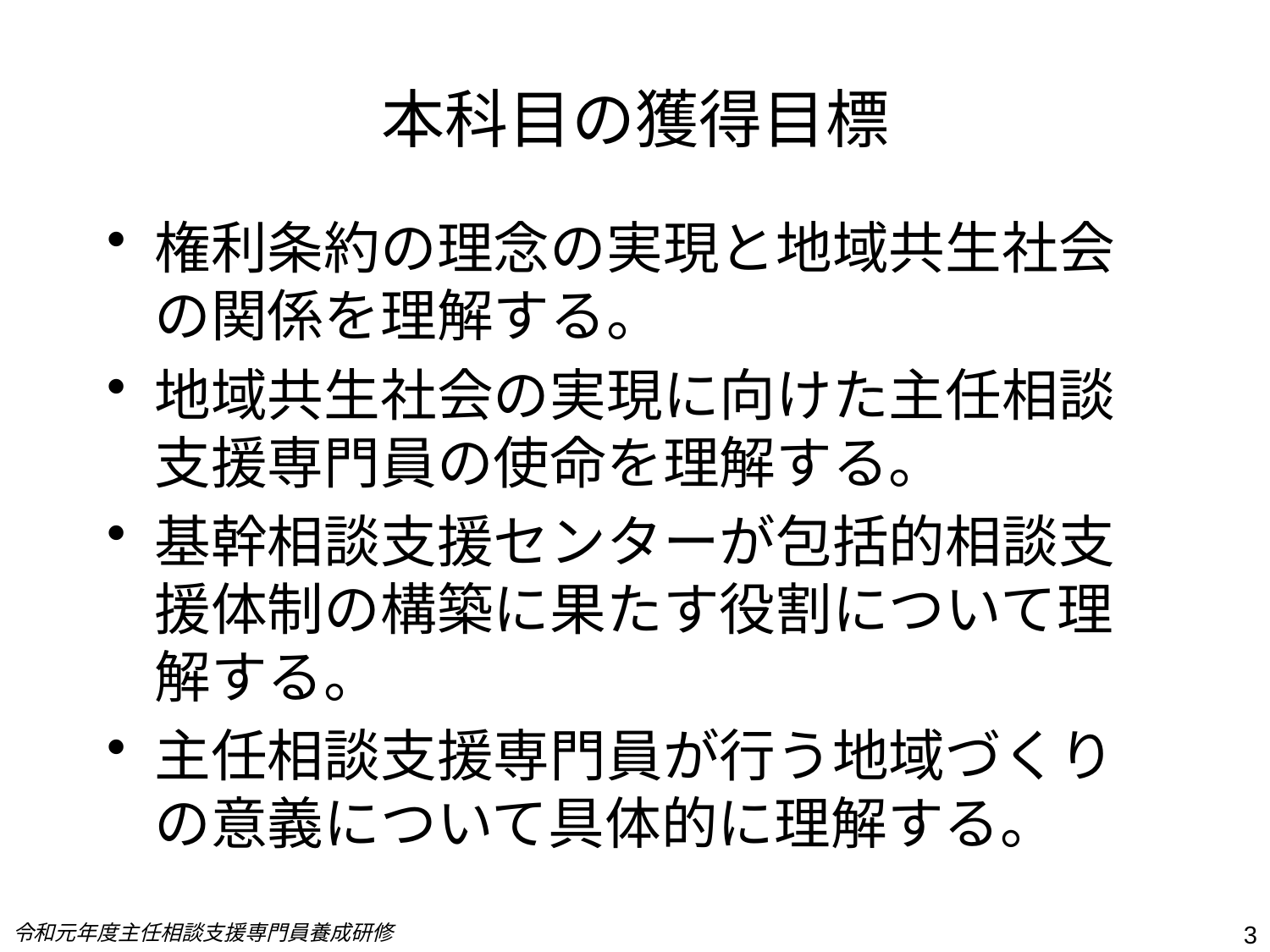

# 本科目の獲得目標
権利条約の理念の実現と地域共生社会の関係を理解する。
地域共生社会の実現に向けた主任相談支援専門員の使命を理解する。
基幹相談支援センターが包括的相談支援体制の構築に果たす役割について理解する。
主任相談支援専門員が行う地域づくりの意義について具体的に理解する。

令和元年度主任相談支援専門員養成研修
3